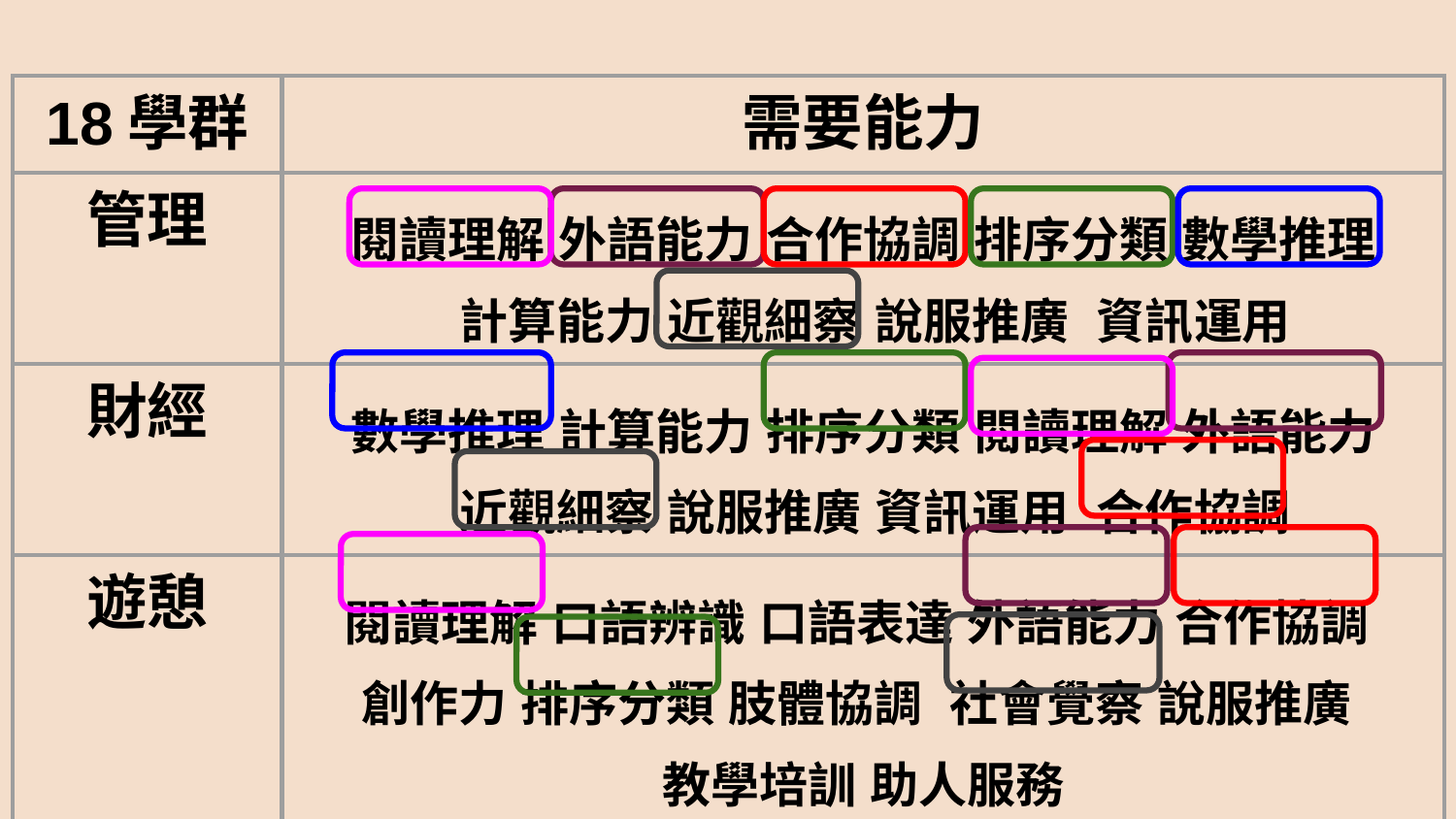

| 18學群 | 需要能力 |
| --- | --- |
| 管理 | 閱讀理解 外語能力 合作協調 排序分類 數學推理 計算能力 近觀細察 說服推廣 資訊運用 |
| 財經 | 數學推理 計算能力 排序分類 閱讀理解 外語能力 近觀細察 說服推廣 資訊運用 合作協調 |
| 遊憩 | 閱讀理解 口語辨識 口語表達 外語能力 合作協調 創作力 排序分類 肢體協調 社會覺察 說服推廣 教學培訓 助人服務 |